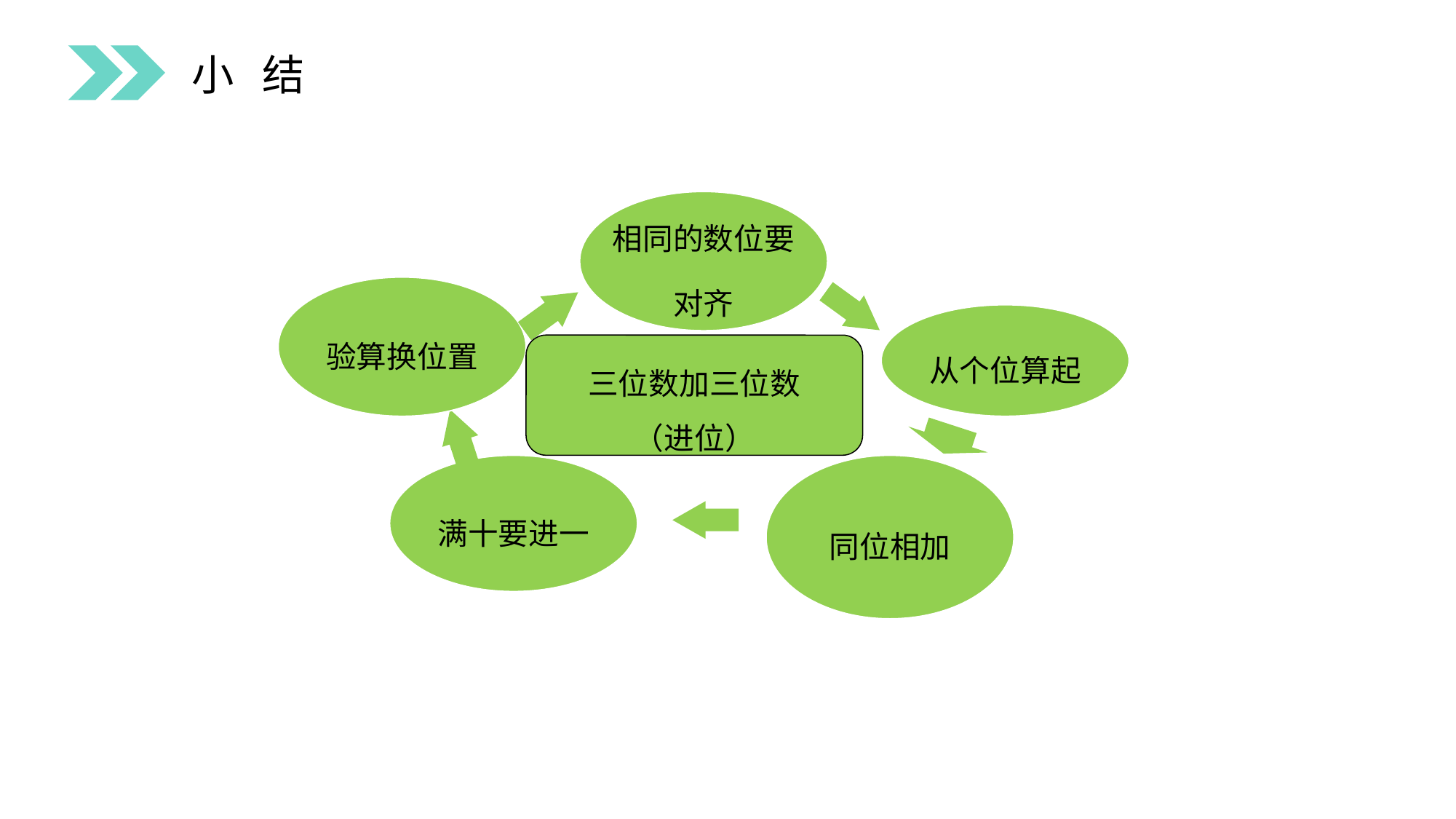

小   结
相同的数位要
对齐
验算换位置

从个位算起

满十要进一
同位相加

三位数加三位数
（进位）